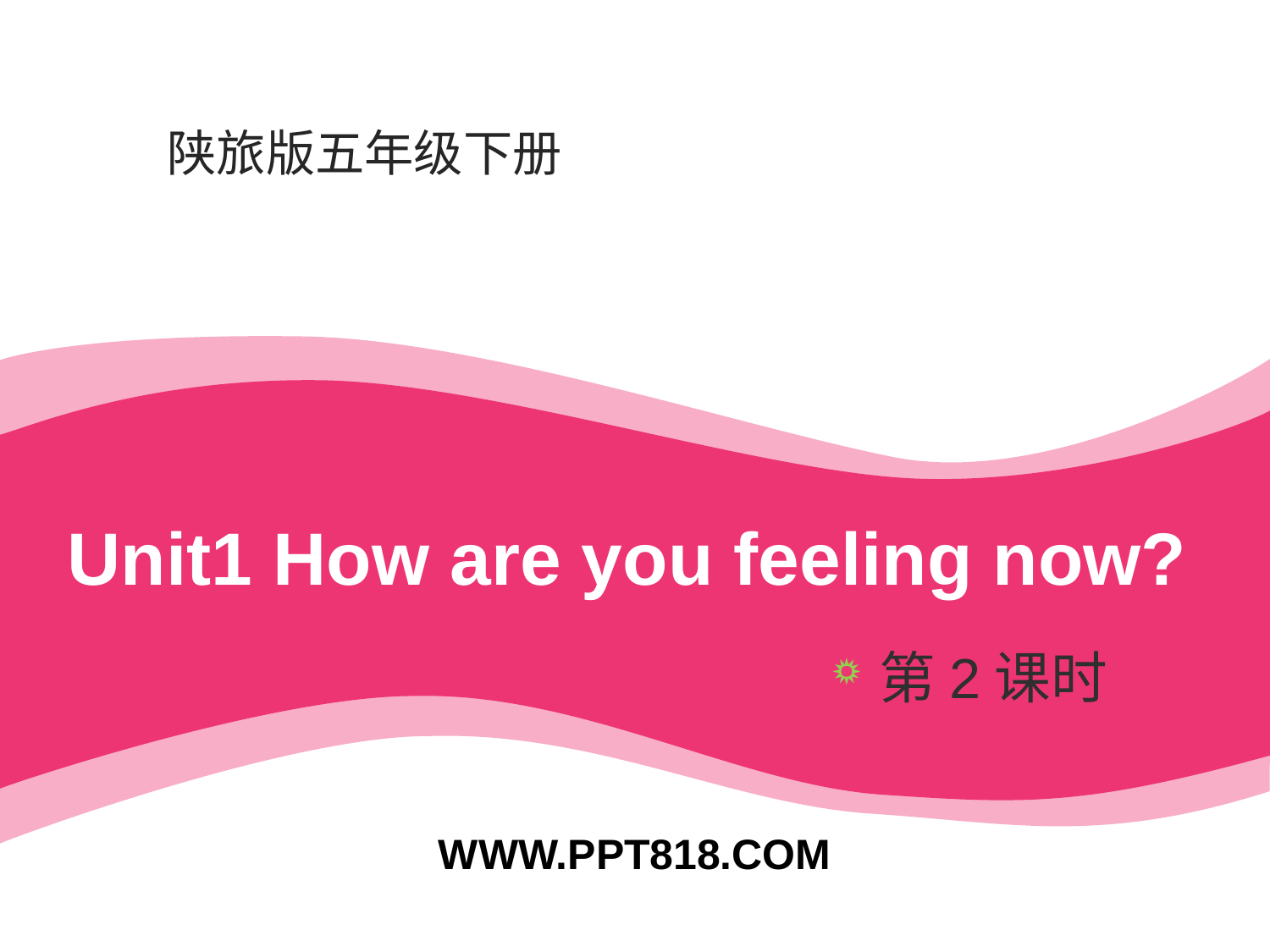

# Unit1 How are you feeling now?
第2课时
WWW.PPT818.COM